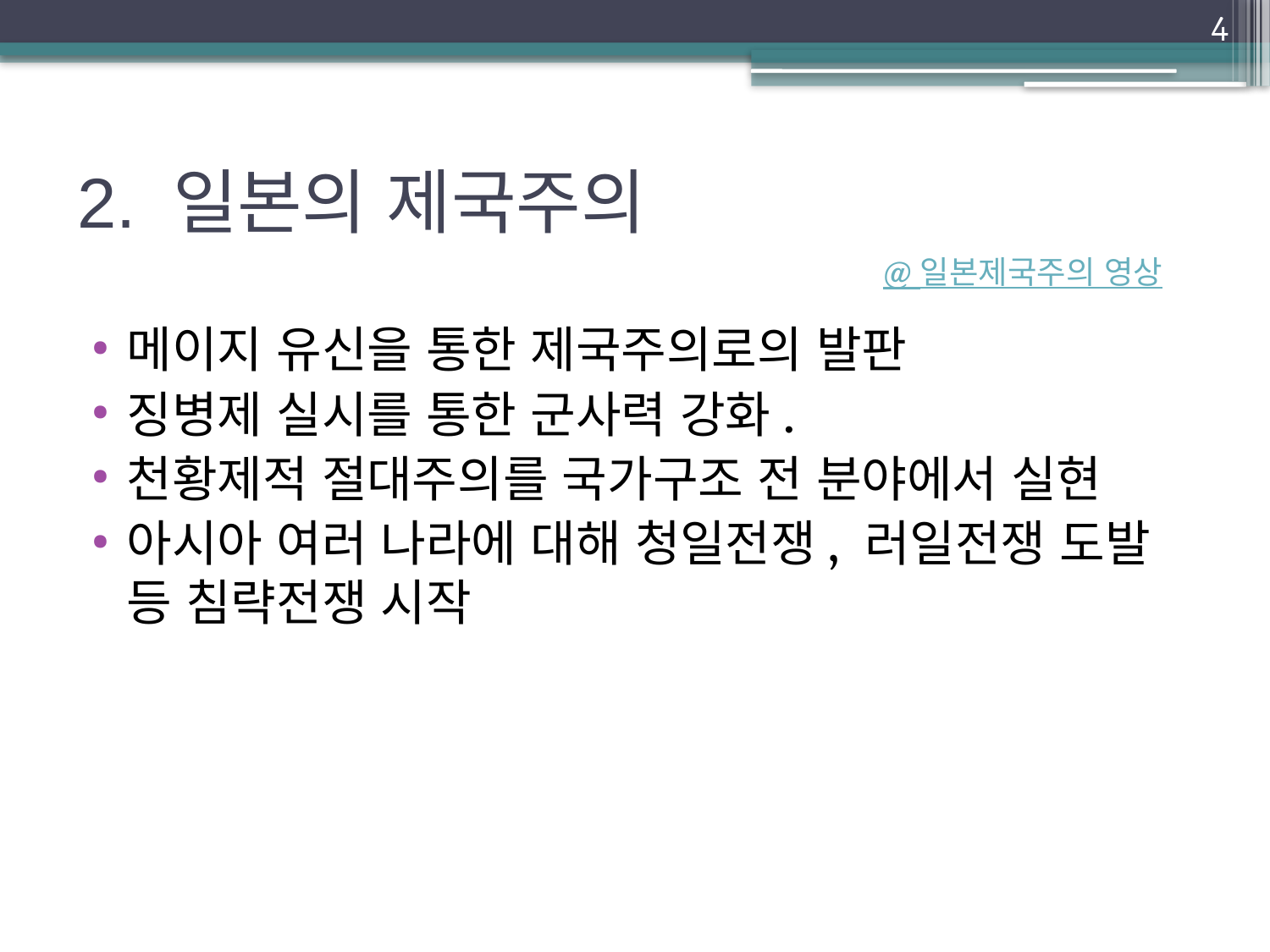

4
# 2. 일본의 제국주의
@ 일본제국주의 영상
메이지 유신을 통한 제국주의로의 발판
징병제 실시를 통한 군사력 강화.
천황제적 절대주의를 국가구조 전 분야에서 실현
아시아 여러 나라에 대해 청일전쟁, 러일전쟁 도발 등 침략전쟁 시작